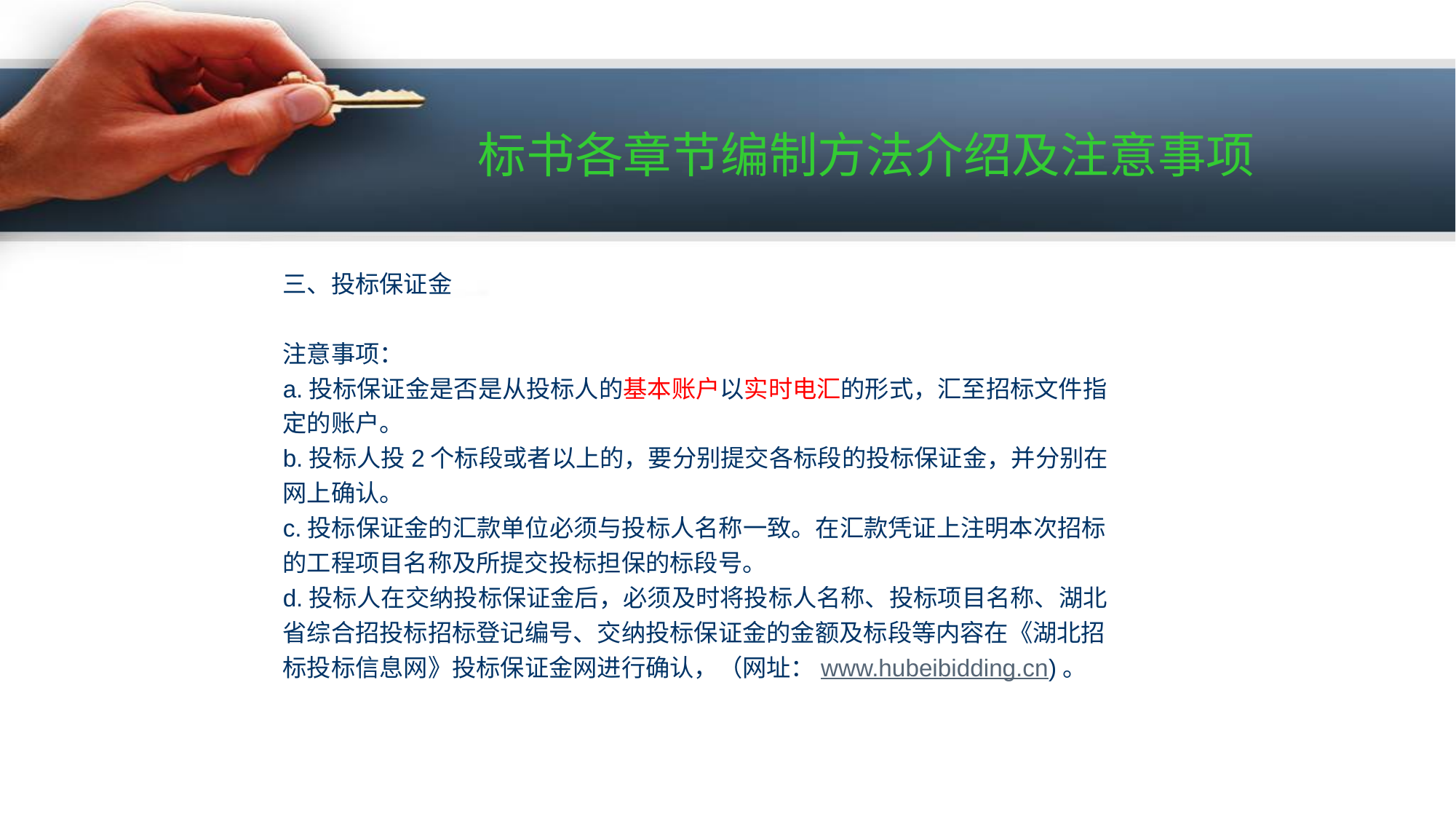

# 标书各章节编制方法介绍及注意事项
三、投标保证金

注意事项：
a.投标保证金是否是从投标人的基本账户以实时电汇的形式，汇至招标文件指定的账户。
b.投标人投2个标段或者以上的，要分别提交各标段的投标保证金，并分别在网上确认。
c.投标保证金的汇款单位必须与投标人名称一致。在汇款凭证上注明本次招标的工程项目名称及所提交投标担保的标段号。
d.投标人在交纳投标保证金后，必须及时将投标人名称、投标项目名称、湖北省综合招投标招标登记编号、交纳投标保证金的金额及标段等内容在《湖北招标投标信息网》投标保证金网进行确认，（网址：www.hubeibidding.cn)。